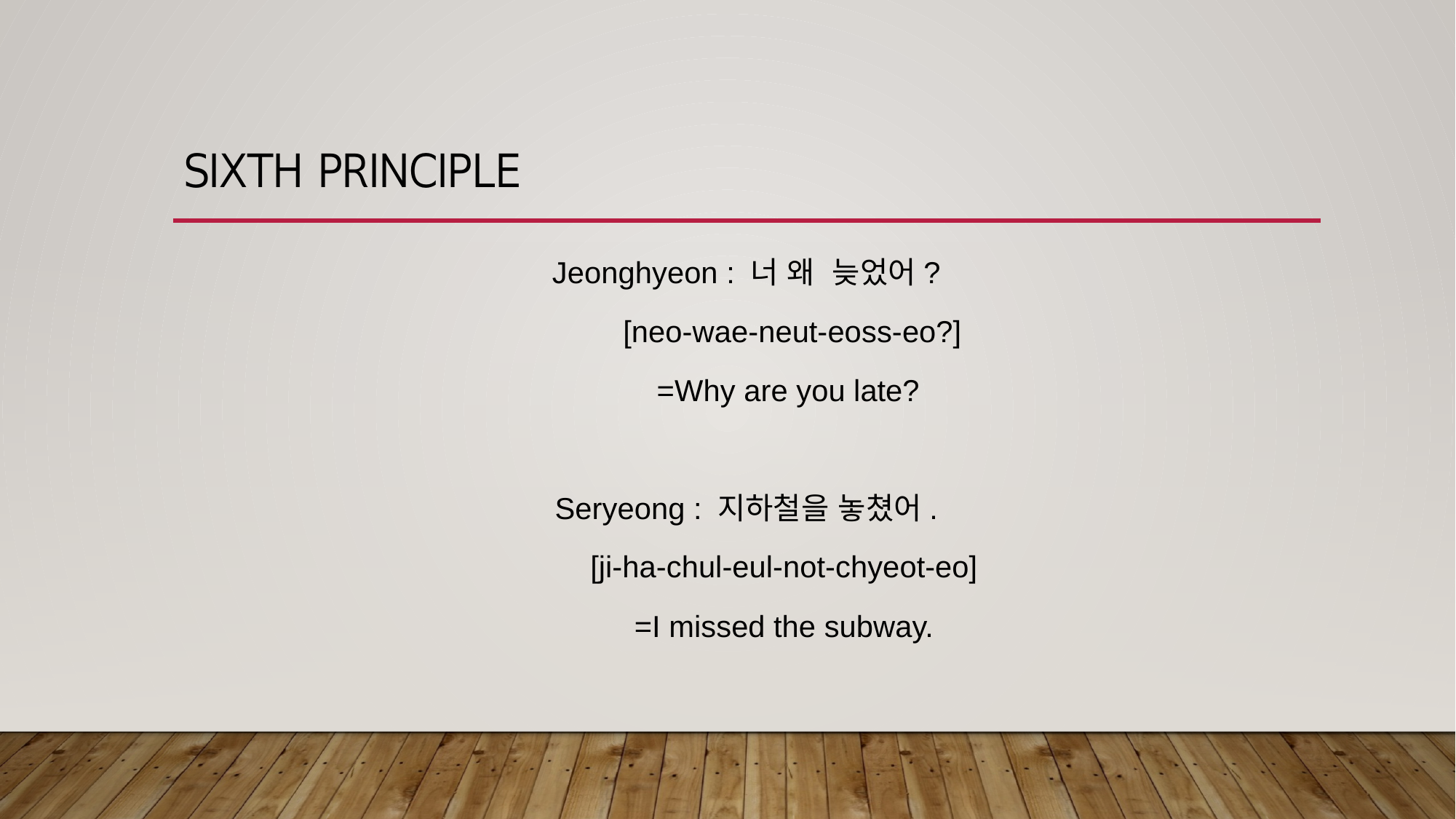

# Sixth principle
Jeonghyeon : 너 왜  늦었어?
           [neo-wae-neut-eoss-eo?]
          =Why are you late?

Seryeong : 지하철을 놓쳤어.
         [ji-ha-chul-eul-not-chyeot-eo]
         =I missed the subway.